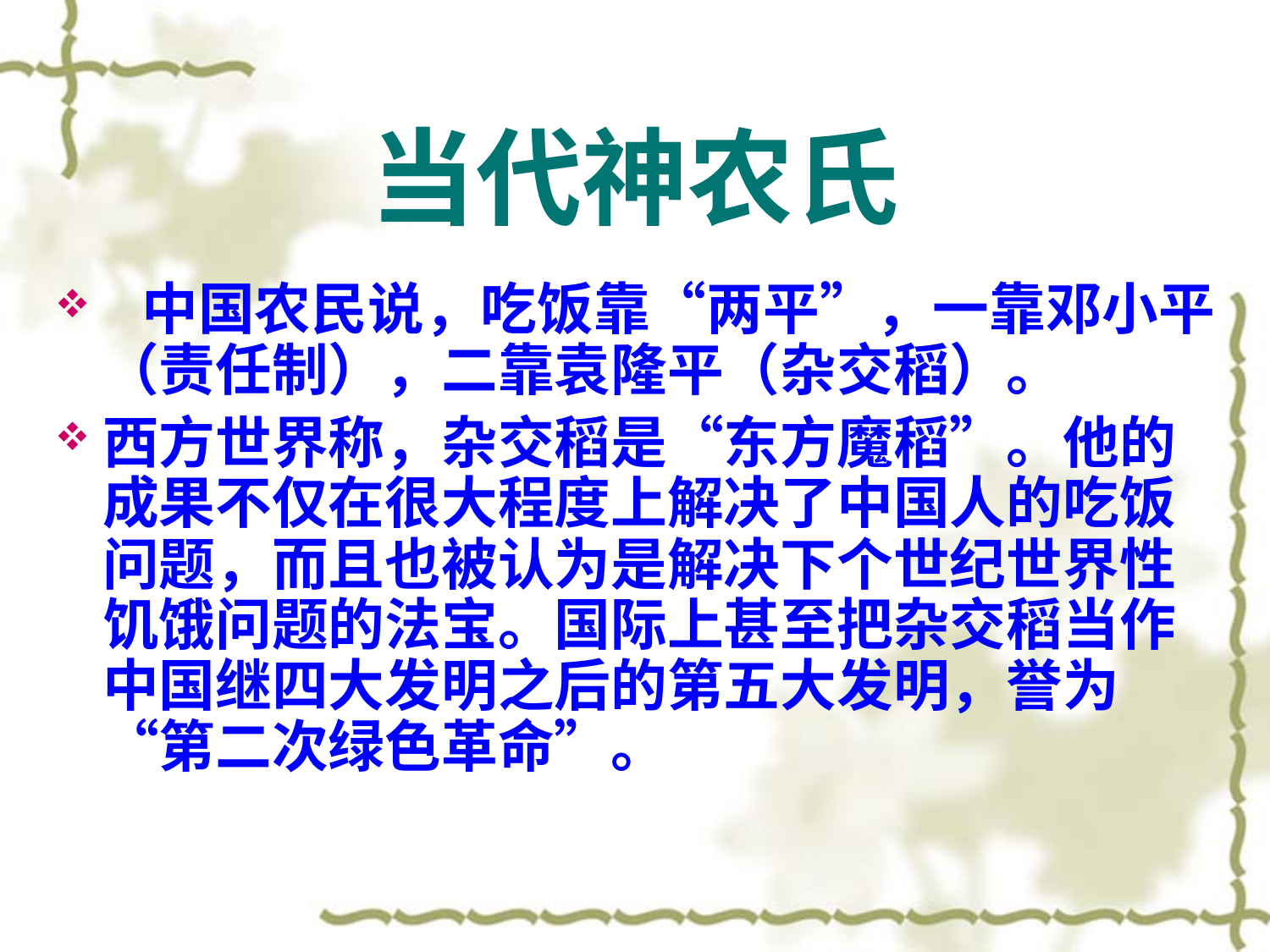

# 当代神农氏
  中国农民说，吃饭靠“两平”，一靠邓小平（责任制），二靠袁隆平（杂交稻）。
西方世界称，杂交稻是“东方魔稻”。他的成果不仅在很大程度上解决了中国人的吃饭问题，而且也被认为是解决下个世纪世界性饥饿问题的法宝。国际上甚至把杂交稻当作中国继四大发明之后的第五大发明，誉为“第二次绿色革命”。